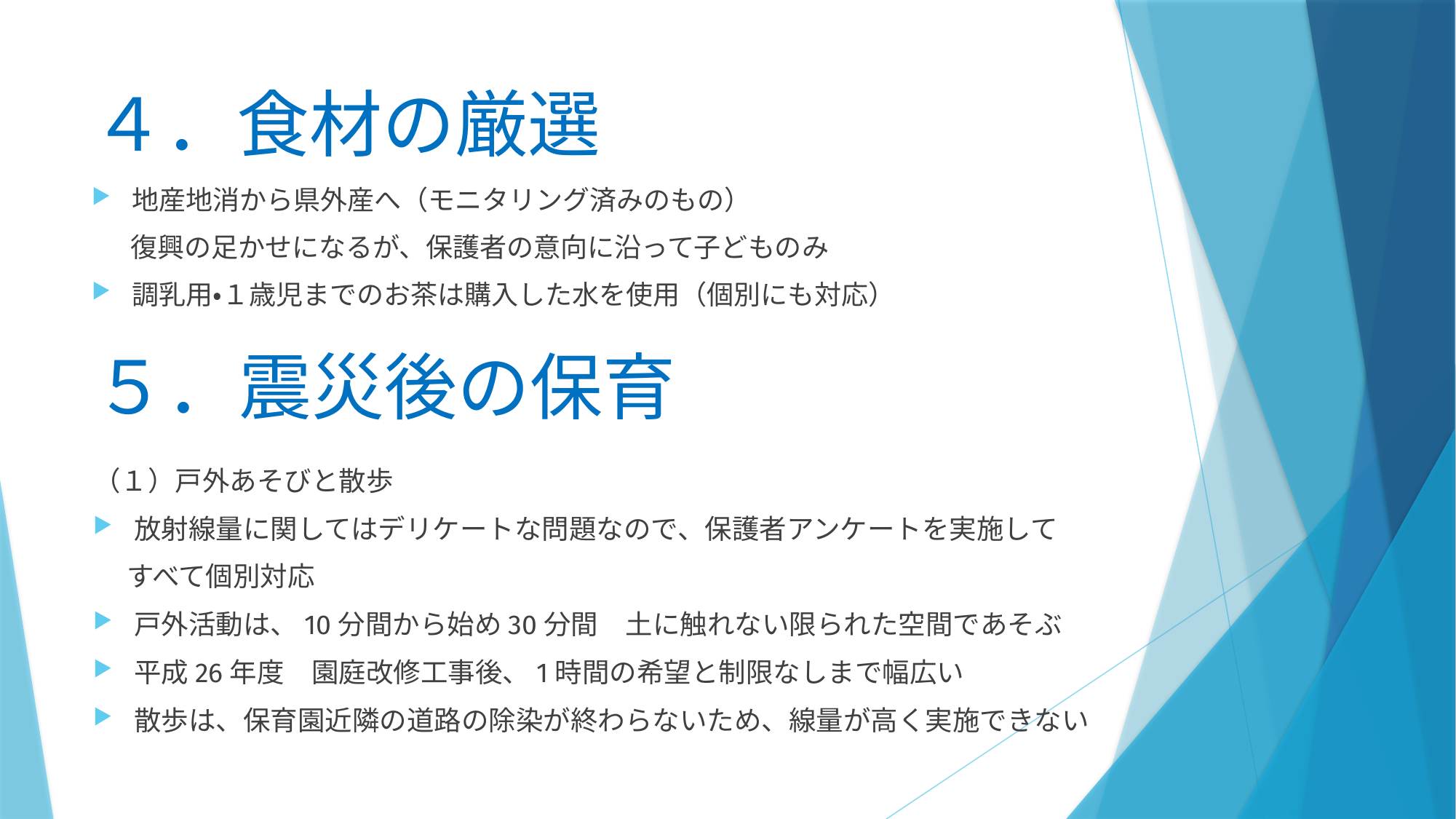

# ４．食材の厳選
地産地消から県外産へ（モニタリング済みのもの）
　  復興の足かせになるが、保護者の意向に沿って子どものみ
調乳用・１歳児までのお茶は購入した水を使用（個別にも対応）

５．震災後の保育
（１）戸外あそびと散歩
放射線量に関してはデリケートな問題なので、保護者アンケートを実施して
　 すべて個別対応
戸外活動は、10分間から始め30分間　土に触れない限られた空間であそぶ
平成26年度　園庭改修工事後、1時間の希望と制限なしまで幅広い
散歩は、保育園近隣の道路の除染が終わらないため、線量が高く実施できない